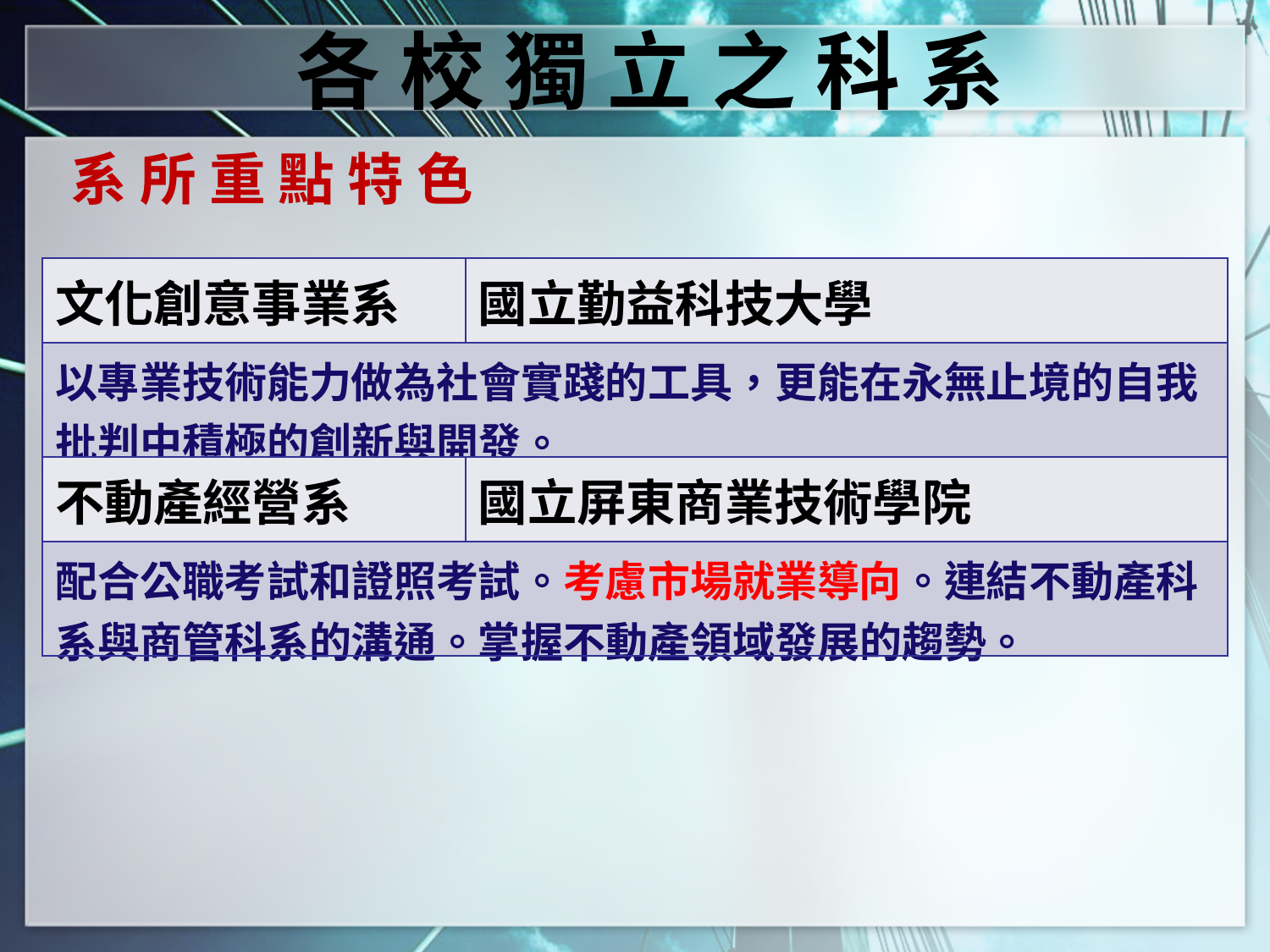

各 校 獨 立 之 科 系
系 所 重 點 特 色
| 文化創意事業系 | 國立勤益科技大學 |
| --- | --- |
| 以專業技術能力做為社會實踐的工具，更能在永無止境的自我批判中積極的創新與開發。 |  |
| 不動產經營系 | 國立屏東商業技術學院 |
| 配合公職考試和證照考試。考慮市場就業導向。連結不動產科系與商管科系的溝通。掌握不動產領域發展的趨勢。 |  |